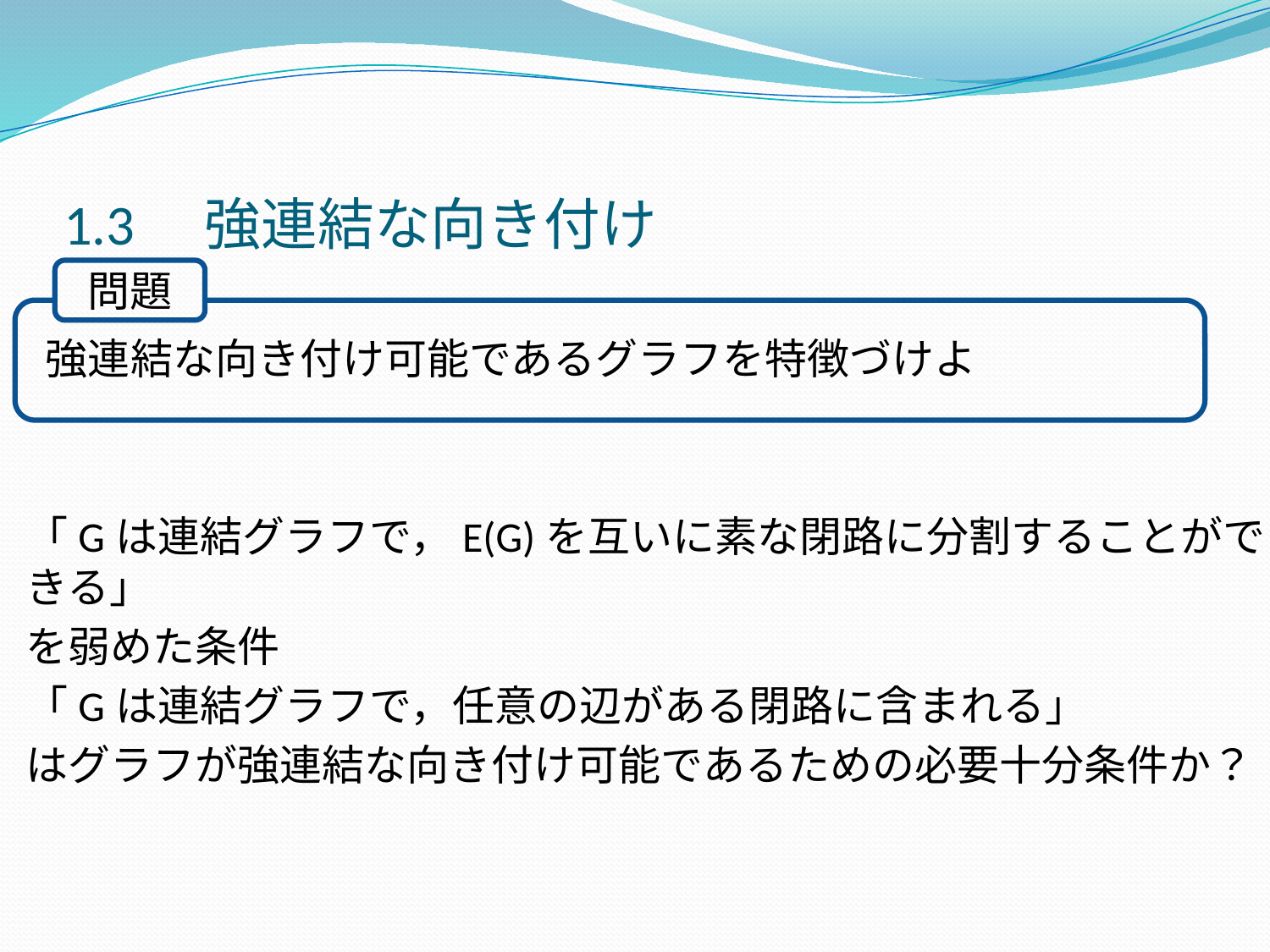

# 1.3　強連結な向き付け
問題

 強連結な向き付け可能であるグラフを特徴づけよ

「Gは連結グラフで，E(G)を互いに素な閉路に分割することができる」
を弱めた条件
「Gは連結グラフで，任意の辺がある閉路に含まれる」
はグラフが強連結な向き付け可能であるための必要十分条件か？